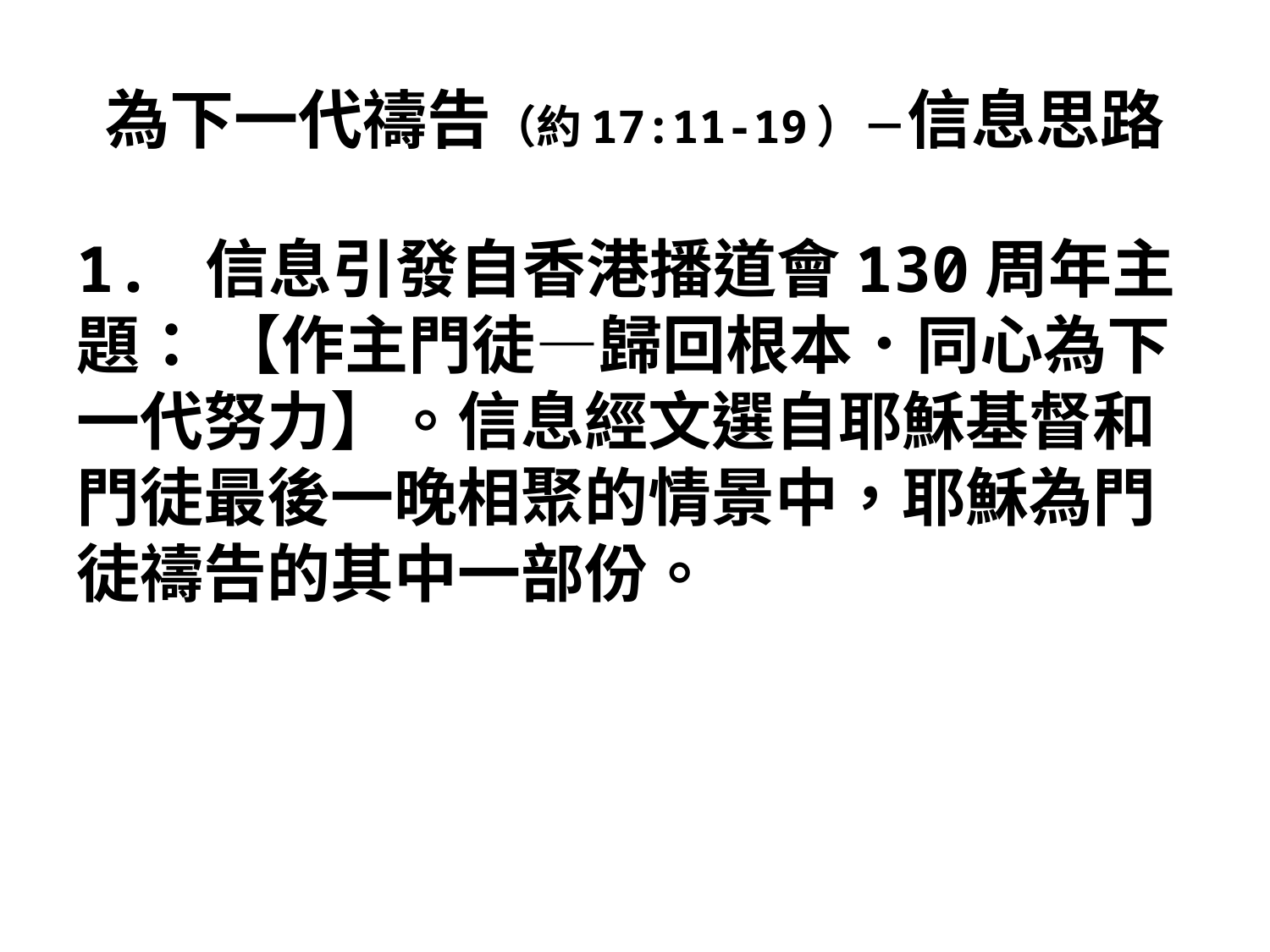

# 為下一代禱告（約17:11-19）－信息思路
1. 信息引發自香港播道會130周年主題： 【作主門徒—歸回根本．同心為下一代努力】。信息經文選自耶穌基督和門徒最後一晚相聚的情景中，耶穌為門徒禱告的其中一部份。